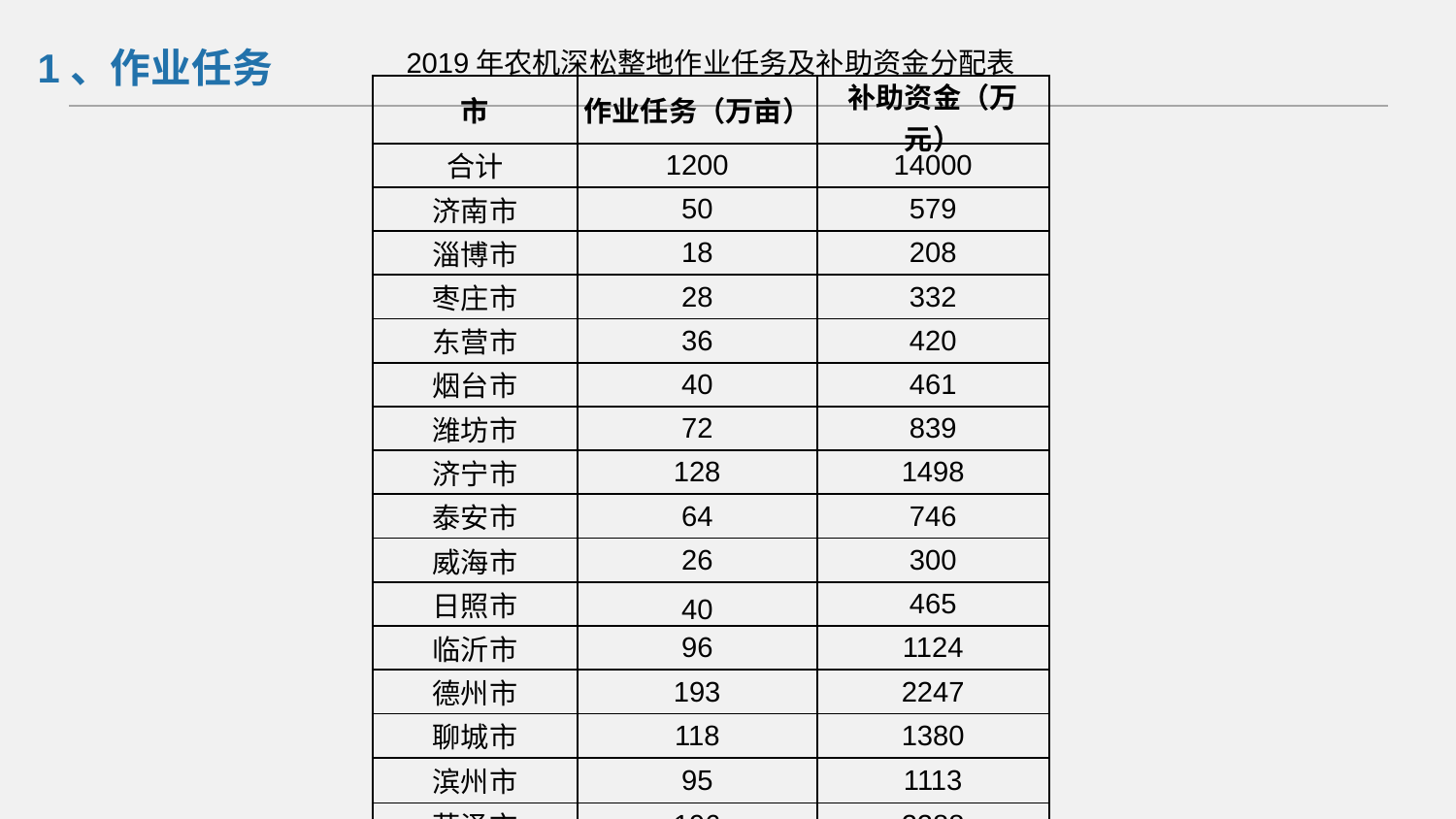

| 2019年农机深松整地作业任务及补助资金分配表 |  |  |
| --- | --- | --- |
| 市 | 作业任务（万亩） | 补助资金（万元） |
| 合计 | 1200 | 14000 |
| 济南市 | 50 | 579 |
| 淄博市 | 18 | 208 |
| 枣庄市 | 28 | 332 |
| 东营市 | 36 | 420 |
| 烟台市 | 40 | 461 |
| 潍坊市 | 72 | 839 |
| 济宁市 | 128 | 1498 |
| 泰安市 | 64 | 746 |
| 威海市 | 26 | 300 |
| 日照市 | 40 | 465 |
| 临沂市 | 96 | 1124 |
| 德州市 | 193 | 2247 |
| 聊城市 | 118 | 1380 |
| 滨州市 | 95 | 1113 |
| 菏泽市 | 196 | 2288 |
1、作业任务